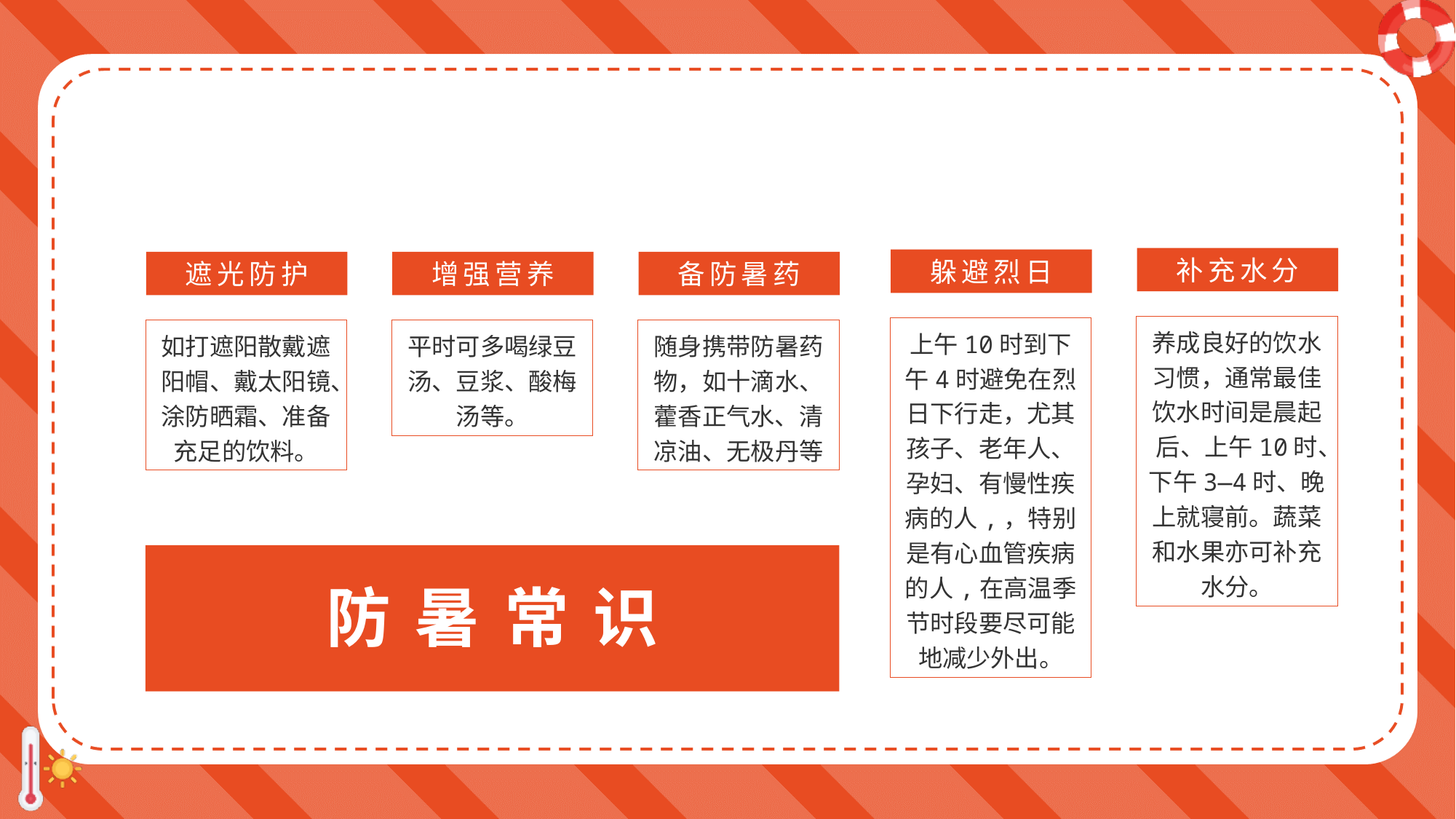

补充水分
养成良好的饮水习惯，通常最佳饮水时间是晨起后、上午10时、下午3—4时、晚上就寝前。蔬菜和水果亦可补充水分。
躲避烈日
上午10时到下午4时避免在烈日下行走，尤其孩子、老年人、孕妇、有慢性疾病的人,，特别是有心血管疾病的人,在高温季节时段要尽可能地减少外出。
遮光防护
如打遮阳散戴遮阳帽、戴太阳镜、涂防晒霜、准备充足的饮料。
增强营养
平时可多喝绿豆汤、豆浆、酸梅汤等。
备防暑药
随身携带防暑药物，如十滴水、藿香正气水、清凉油、无极丹等

防暑常识